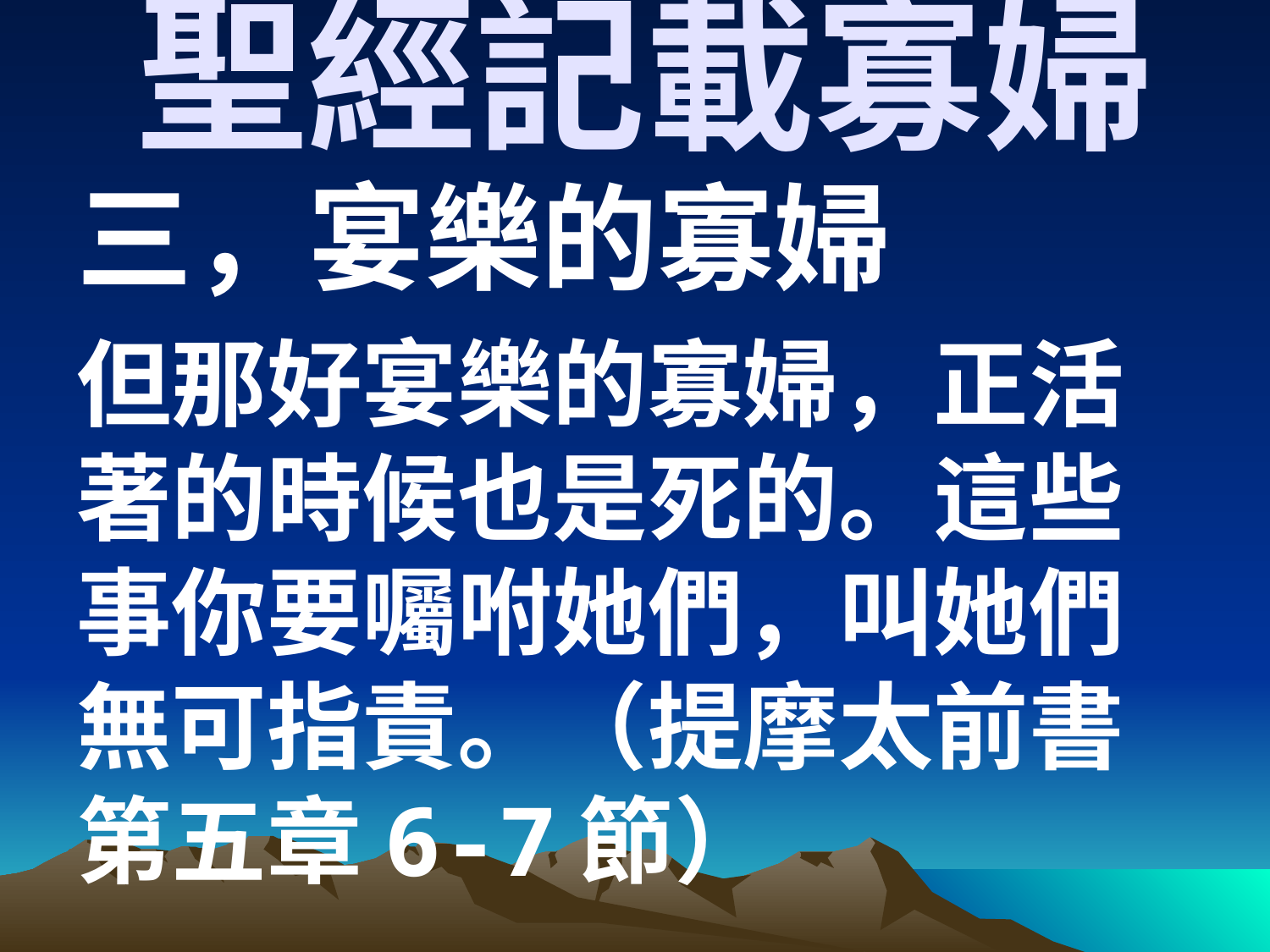

# 聖經記載寡婦
三，宴樂的寡婦
但那好宴樂的寡婦，正活著的時候也是死的。這些事你要囑咐她們，叫她們無可指責。（提摩太前書第五章6-7節）